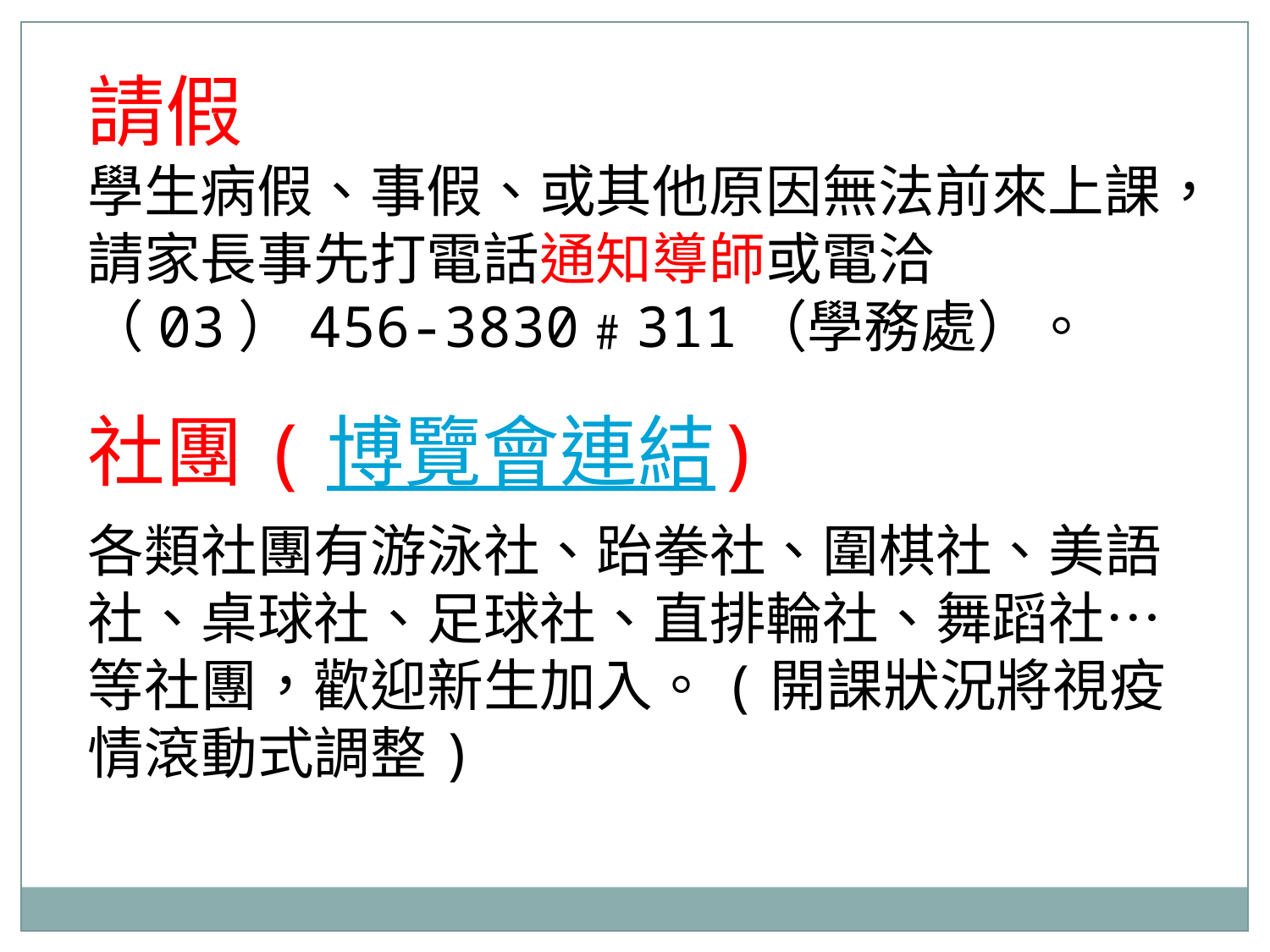

請假
學生病假、事假、或其他原因無法前來上課，請家長事先打電話通知導師或電洽（03）456-3830﹟311（學務處）。
社團(博覽會連結)
各類社團有游泳社、跆拳社、圍棋社、美語社、桌球社、足球社、直排輪社、舞蹈社…等社團，歡迎新生加入。(開課狀況將視疫情滾動式調整)